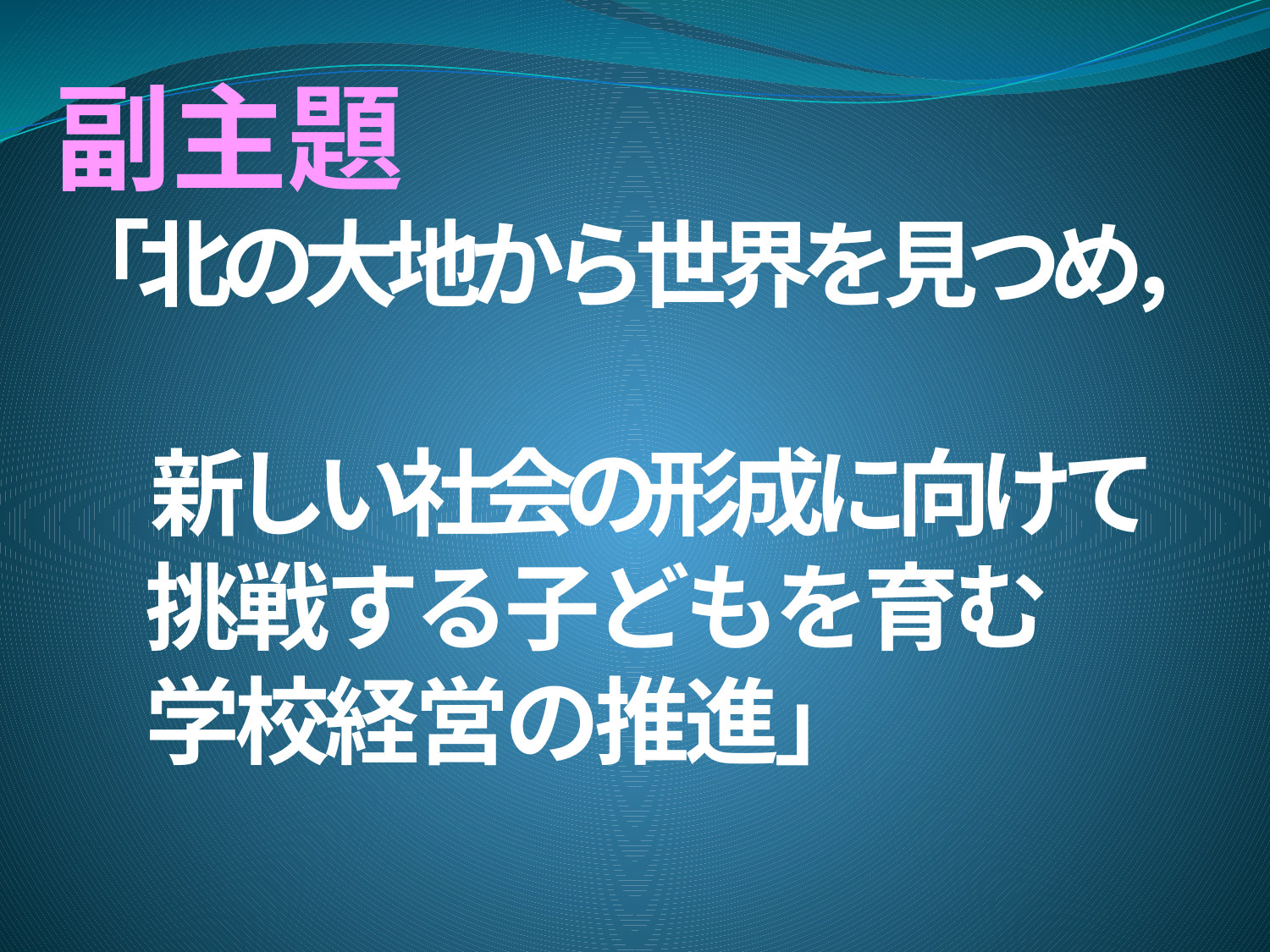

# 副主題 「北の大地から世界を見つめ， 　新しい社会の形成に向けて 　挑戦する子どもを育む 　学校経営の推進」